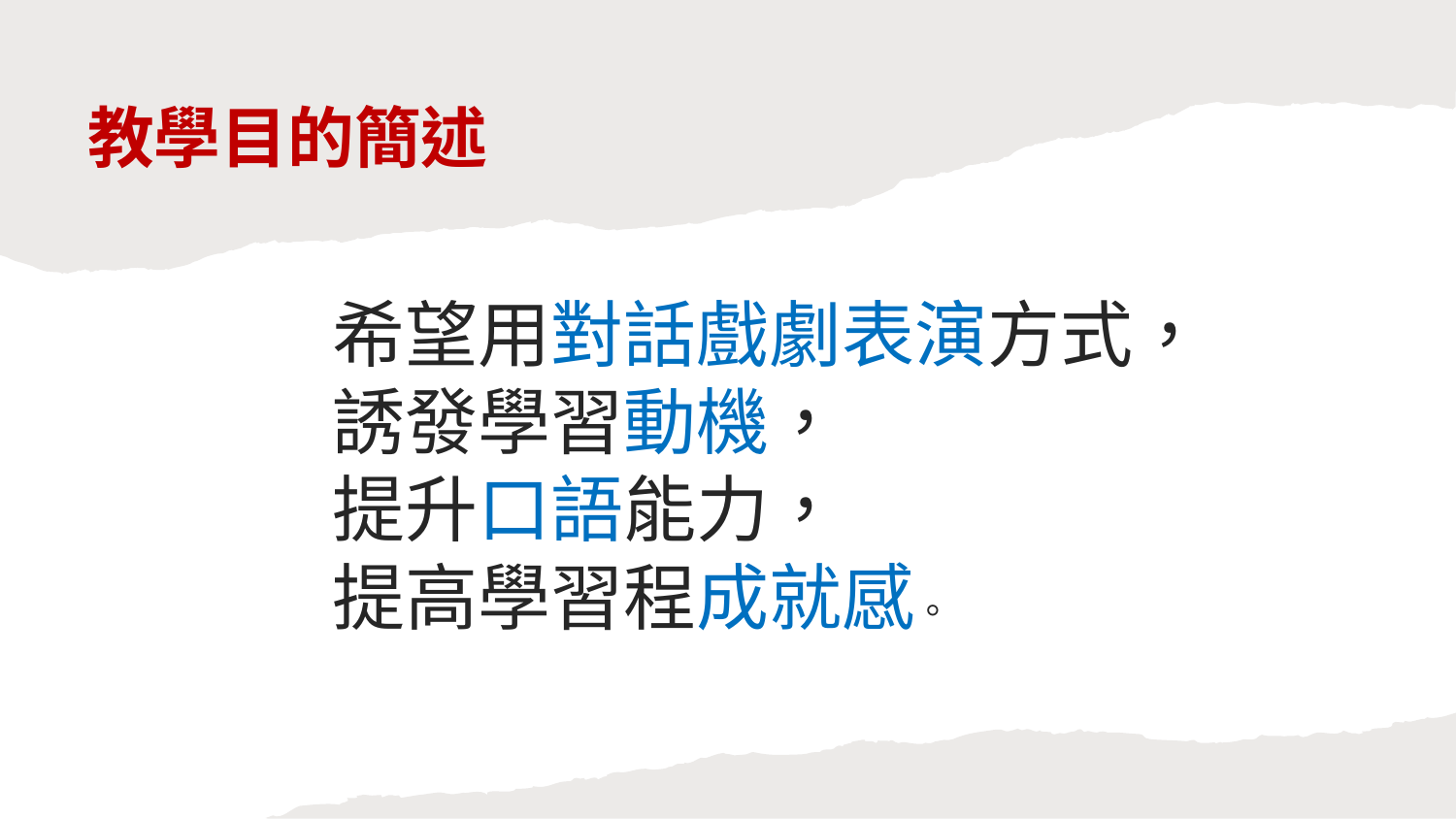

教學目的簡述
希望用對話戲劇表演方式，
誘發學習動機，
提升口語能力，
提高學習程成就感。